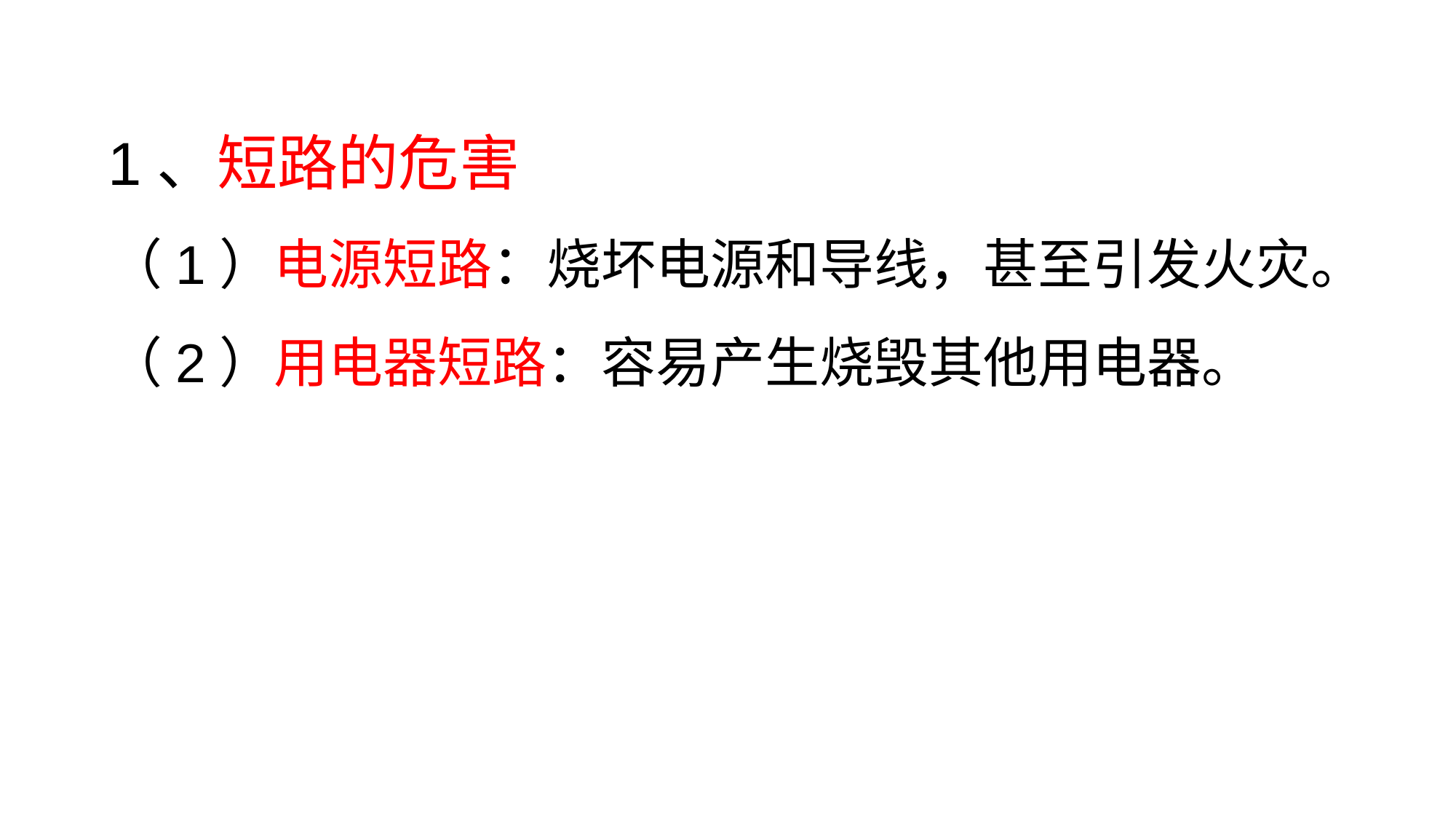

1、短路的危害
（1）电源短路：烧坏电源和导线，甚至引发火灾。
（2）用电器短路：容易产生烧毁其他用电器。